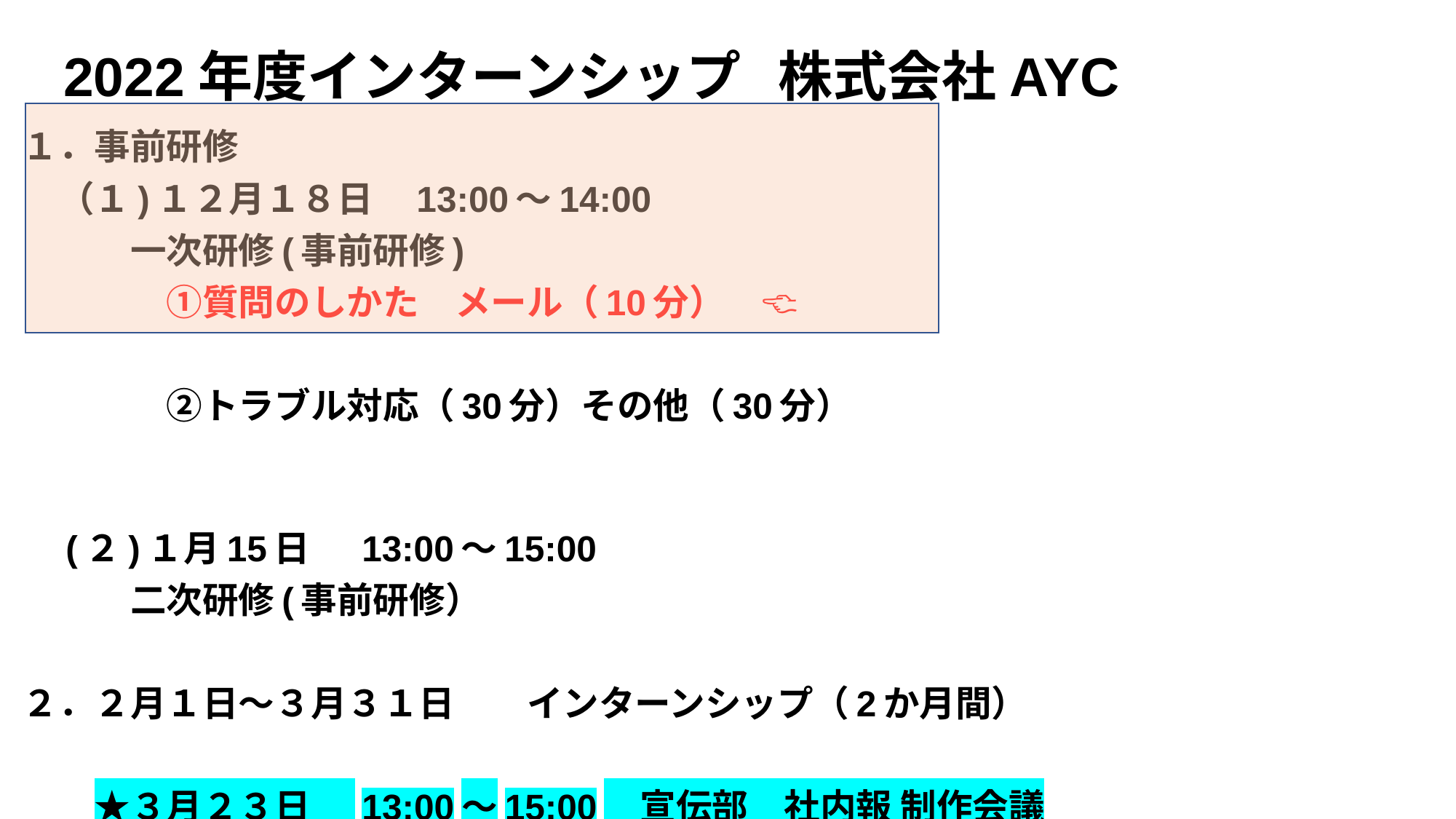

# 2022年度インターンシップ   株式会社AYC

１．事前研修
　（１)１２月１８日　13:00～14:00
　　　一次研修(事前研修)
　　　　➀質問のしかた　メール（10分）　👈

　　　　②トラブル対応（30分）その他（30分）

　(２)１月15日 　13:00～15:00
　　　二次研修(事前研修）

２．２月１日～３月３１日　　インターンシップ（2か月間）

　　★３月２３日　 13:00～15:00　宣伝部　社内報 制作会議